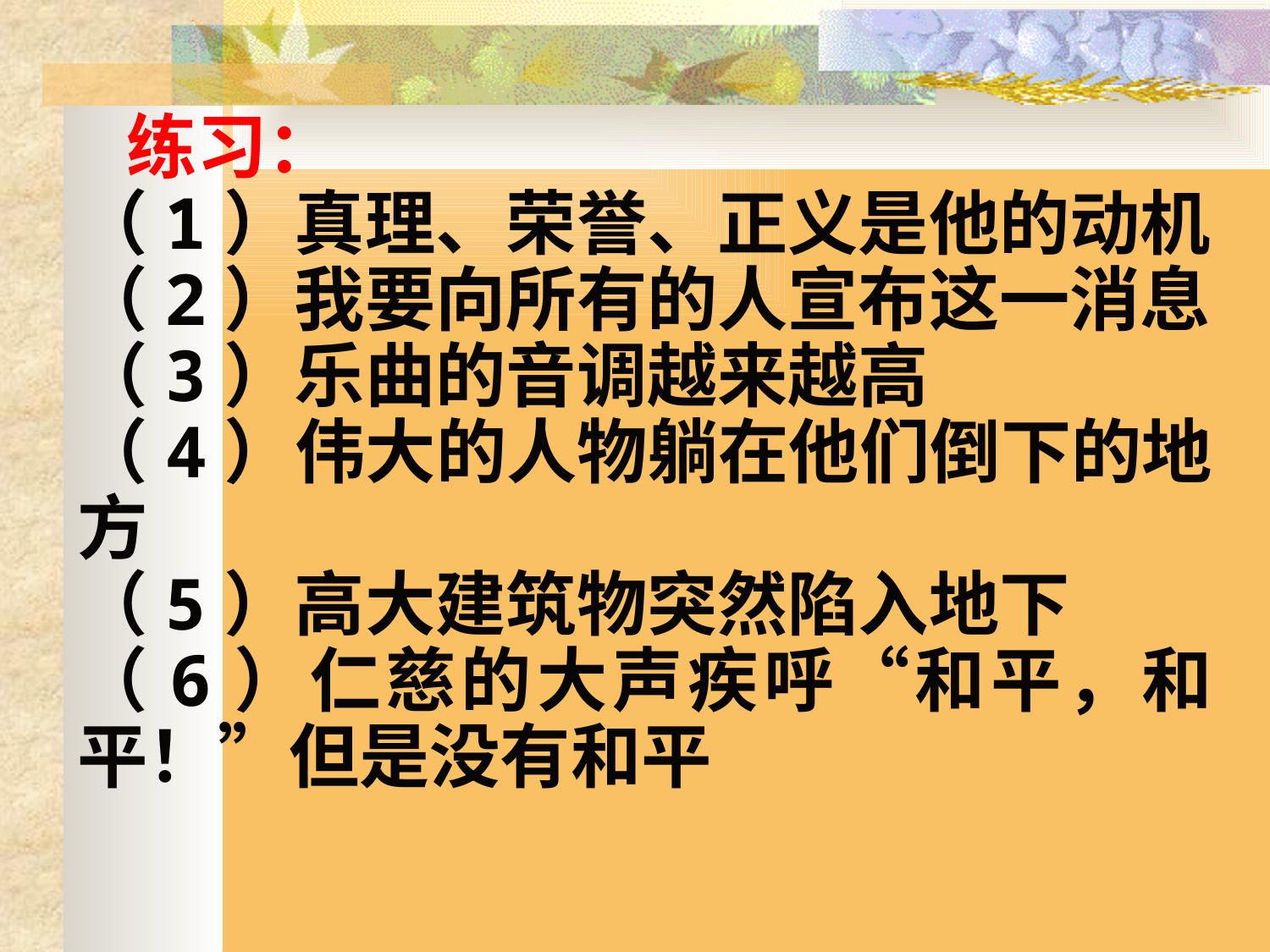

练习：
（1）真理、荣誉、正义是他的动机
（2）我要向所有的人宣布这一消息
（3）乐曲的音调越来越高
（4）伟大的人物躺在他们倒下的地方
（5）高大建筑物突然陷入地下
（6）仁慈的大声疾呼“和平，和平！”但是没有和平